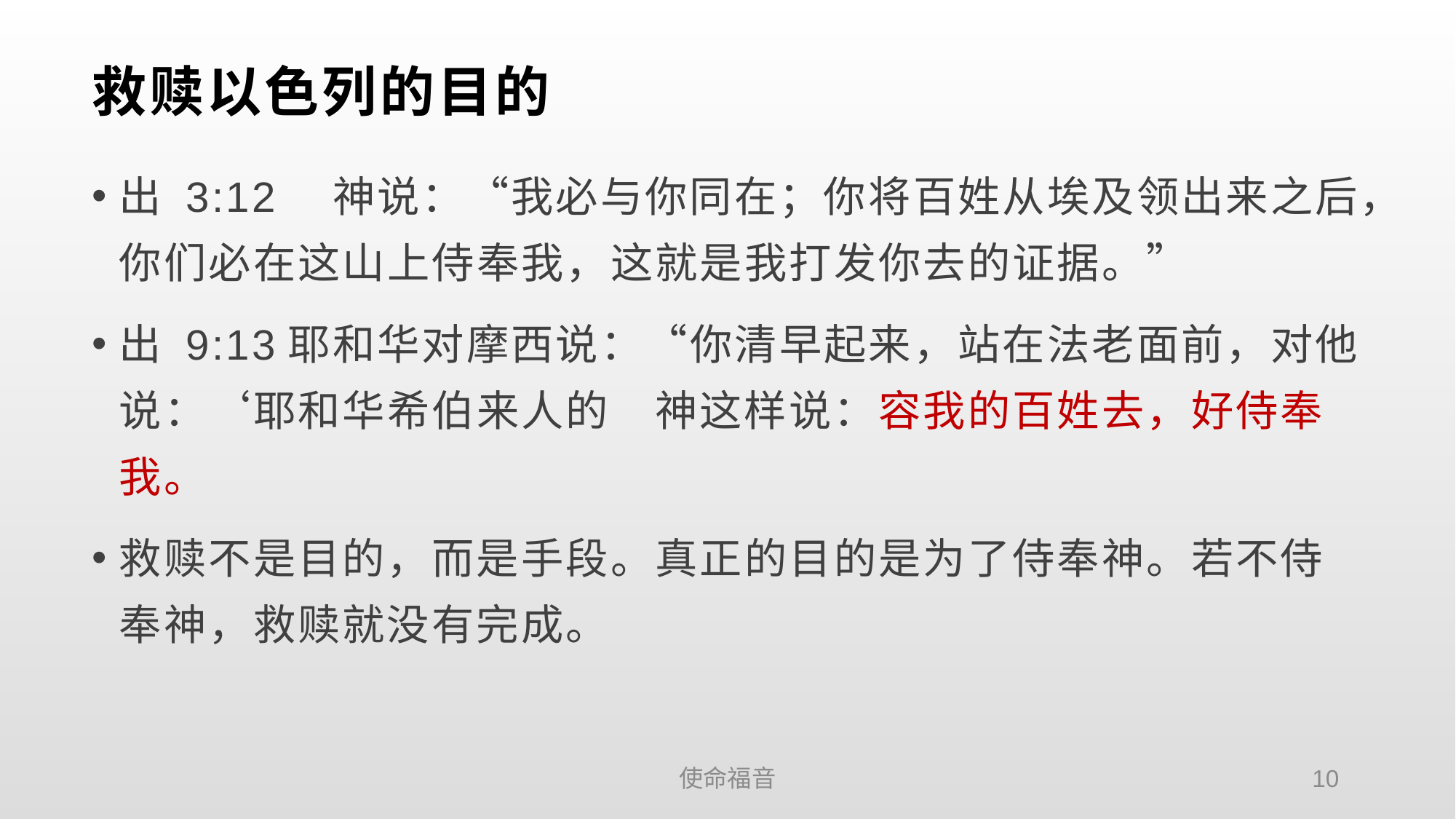

# 救赎以色列的目的
出 3:12　神说：“我必与你同在；你将百姓从埃及领出来之后，你们必在这山上侍奉我，这就是我打发你去的证据。”
出 9:13耶和华对摩西说：“你清早起来，站在法老面前，对他说：‘耶和华希伯来人的　神这样说：容我的百姓去，好侍奉我。
救赎不是目的，而是手段。真正的目的是为了侍奉神。若不侍奉神，救赎就没有完成。
使命福音
10